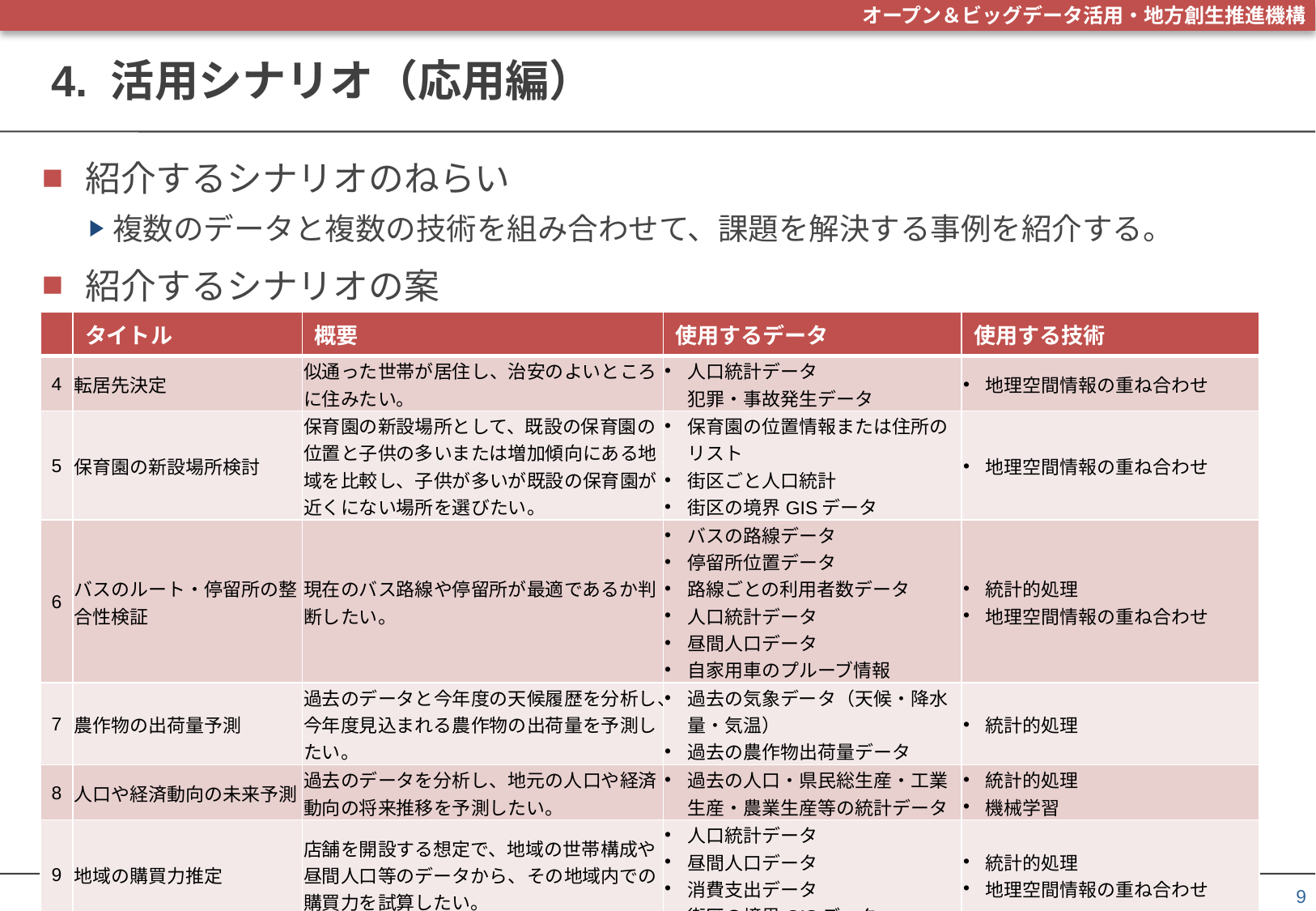

# 4. 活用シナリオ（応用編）
紹介するシナリオのねらい
複数のデータと複数の技術を組み合わせて、課題を解決する事例を紹介する。
紹介するシナリオの案
|  | タイトル | 概要 | 使用するデータ | 使用する技術 |
| --- | --- | --- | --- | --- |
| 4 | 転居先決定 | 似通った世帯が居住し、治安のよいところに住みたい。 | 人口統計データ 犯罪・事故発生データ | 地理空間情報の重ね合わせ |
| 5 | 保育園の新設場所検討 | 保育園の新設場所として、既設の保育園の位置と子供の多いまたは増加傾向にある地域を比較し、子供が多いが既設の保育園が近くにない場所を選びたい。 | 保育園の位置情報または住所のリスト 街区ごと人口統計 街区の境界GISデータ | 地理空間情報の重ね合わせ |
| 6 | バスのルート・停留所の整合性検証 | 現在のバス路線や停留所が最適であるか判断したい。 | バスの路線データ 停留所位置データ 路線ごとの利用者数データ 人口統計データ 昼間人口データ 自家用車のプルーブ情報 | 統計的処理 地理空間情報の重ね合わせ |
| 7 | 農作物の出荷量予測 | 過去のデータと今年度の天候履歴を分析し、今年度見込まれる農作物の出荷量を予測したい。 | 過去の気象データ（天候・降水量・気温） 過去の農作物出荷量データ | 統計的処理 |
| 8 | 人口や経済動向の未来予測 | 過去のデータを分析し、地元の人口や経済動向の将来推移を予測したい。 | 過去の人口・県民総生産・工業生産・農業生産等の統計データ | 統計的処理 機械学習 |
| 9 | 地域の購買力推定 | 店舗を開設する想定で、地域の世帯構成や昼間人口等のデータから、その地域内での購買力を試算したい。 | 人口統計データ 昼間人口データ 消費支出データ 街区の境界GISデータ | 統計的処理 地理空間情報の重ね合わせ |
9